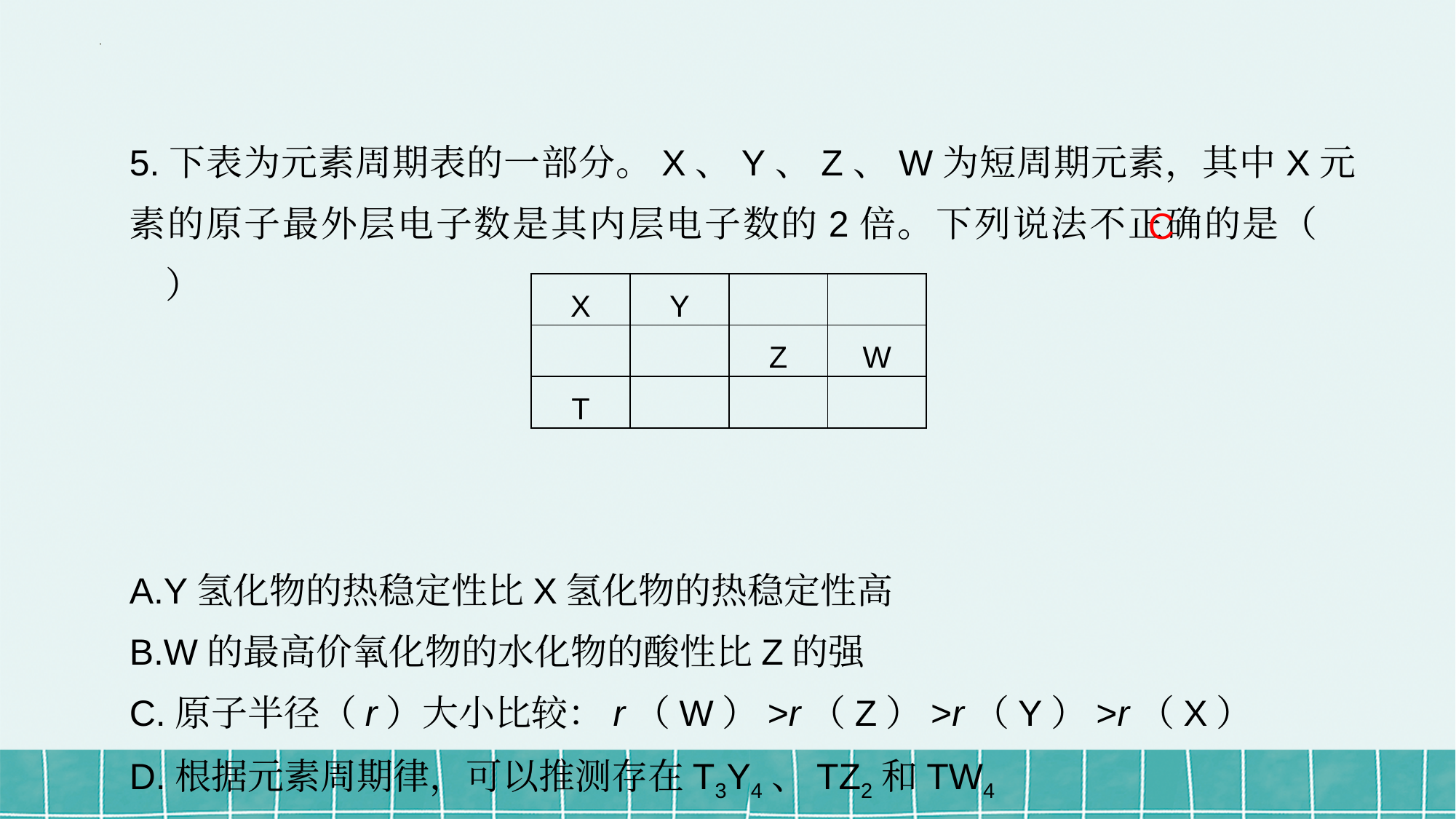

5.下表为元素周期表的一部分。X、Y、Z、W为短周期元素，其中X元素的原子最外层电子数是其内层电子数的2倍。下列说法不正确的是（　　）

A.Y氢化物的热稳定性比X氢化物的热稳定性高
B.W的最高价氧化物的水化物的酸性比Z的强
C.原子半径（r）大小比较：r（W）>r（Z）>r（Y）>r（X）
D.根据元素周期律，可以推测存在T3Y4、TZ2和TW4
C
| X | Y |  |  |
| --- | --- | --- | --- |
|  |  | Z | W |
| T |  |  |  |